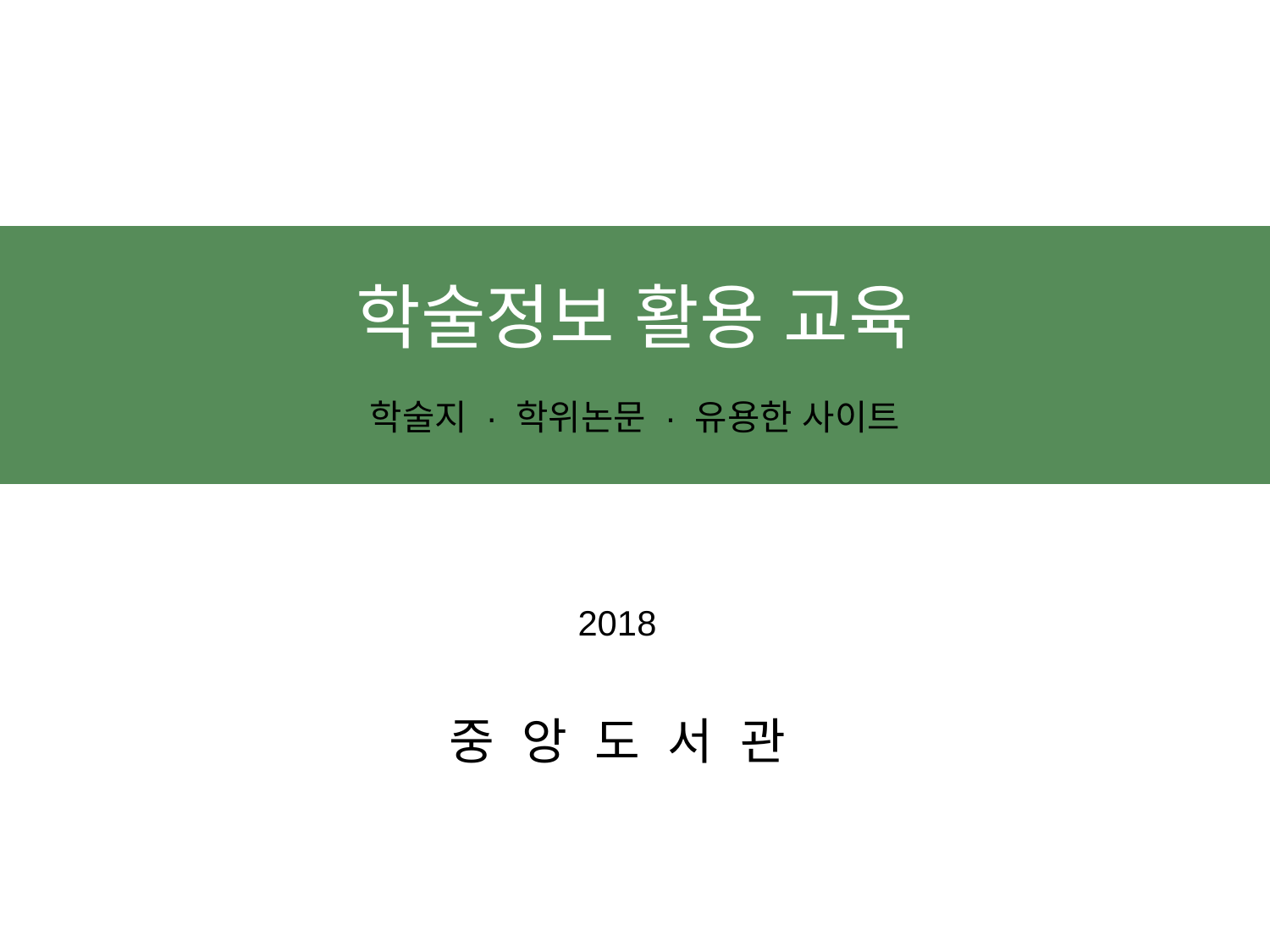

# 학술정보 활용 교육 학술지 · 학위논문 · 유용한 사이트
2018

중  앙  도  서  관